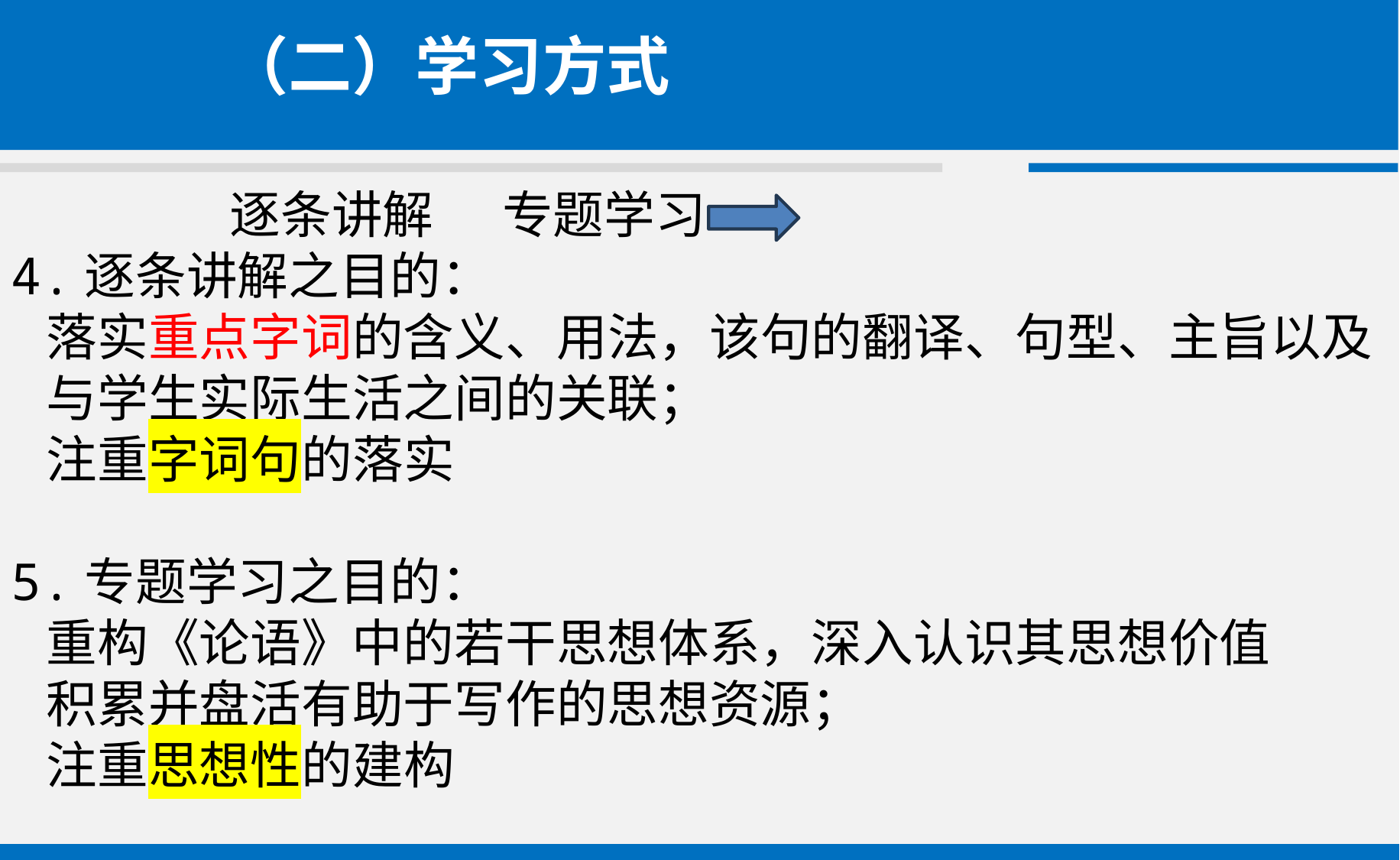

（二）学习方式

                  逐条讲解      专题学习
4.逐条讲解之目的：
  落实重点字词的含义、用法，该句的翻译、句型、主旨以及
  与学生实际生活之间的关联；
  注重字词句的落实

5.专题学习之目的：
  重构《论语》中的若干思想体系，深入认识其思想价值
  积累并盘活有助于写作的思想资源；
  注重思想性的建构